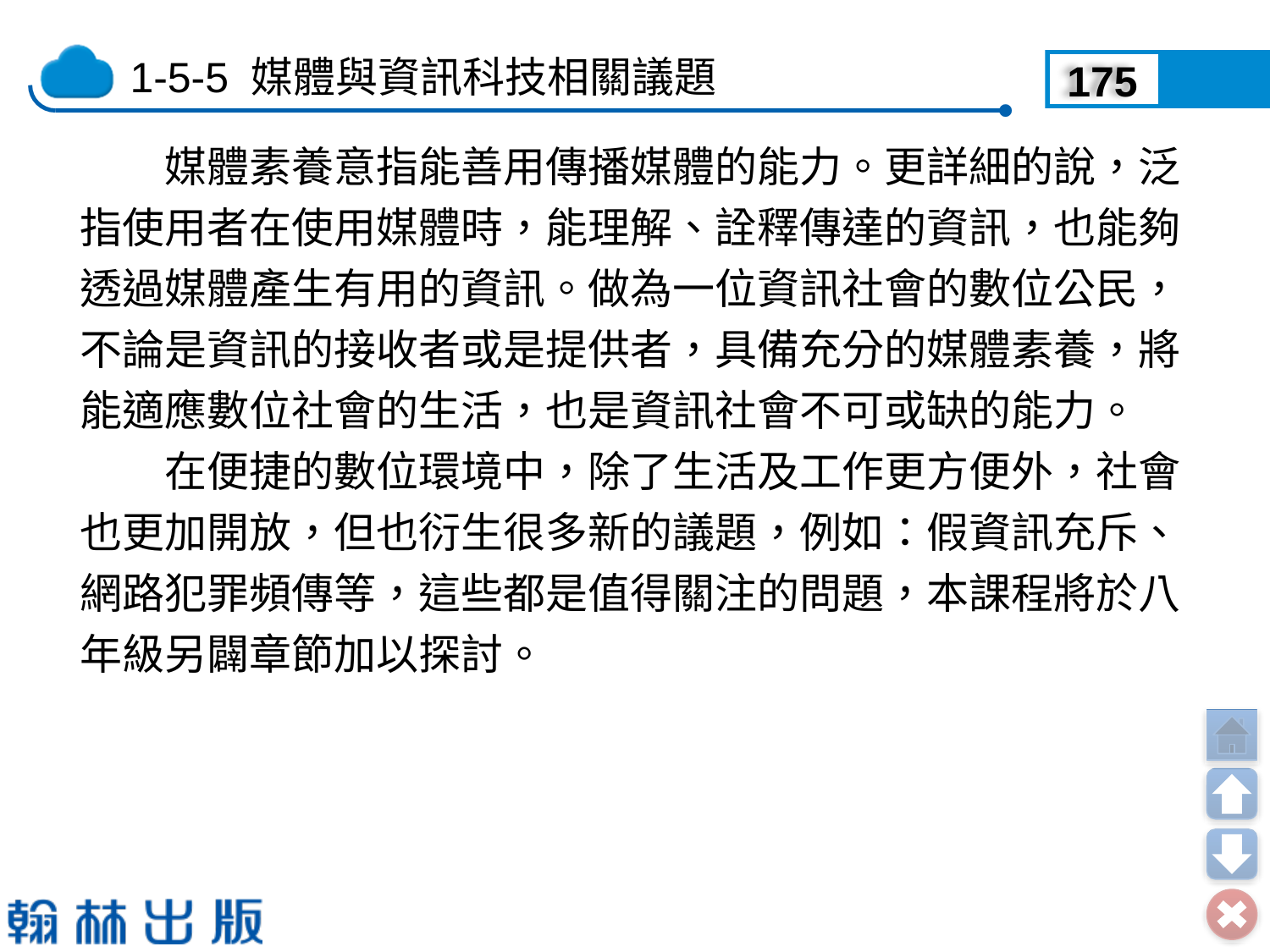

175
　　媒體素養意指能善用傳播媒體的能力。更詳細的說，泛指使用者在使用媒體時，能理解、詮釋傳達的資訊，也能夠透過媒體產生有用的資訊。做為一位資訊社會的數位公民，不論是資訊的接收者或是提供者，具備充分的媒體素養，將能適應數位社會的生活，也是資訊社會不可或缺的能力。
　　在便捷的數位環境中，除了生活及工作更方便外，社會也更加開放，但也衍生很多新的議題，例如：假資訊充斥、網路犯罪頻傳等，這些都是值得關注的問題，本課程將於八年級另闢章節加以探討。